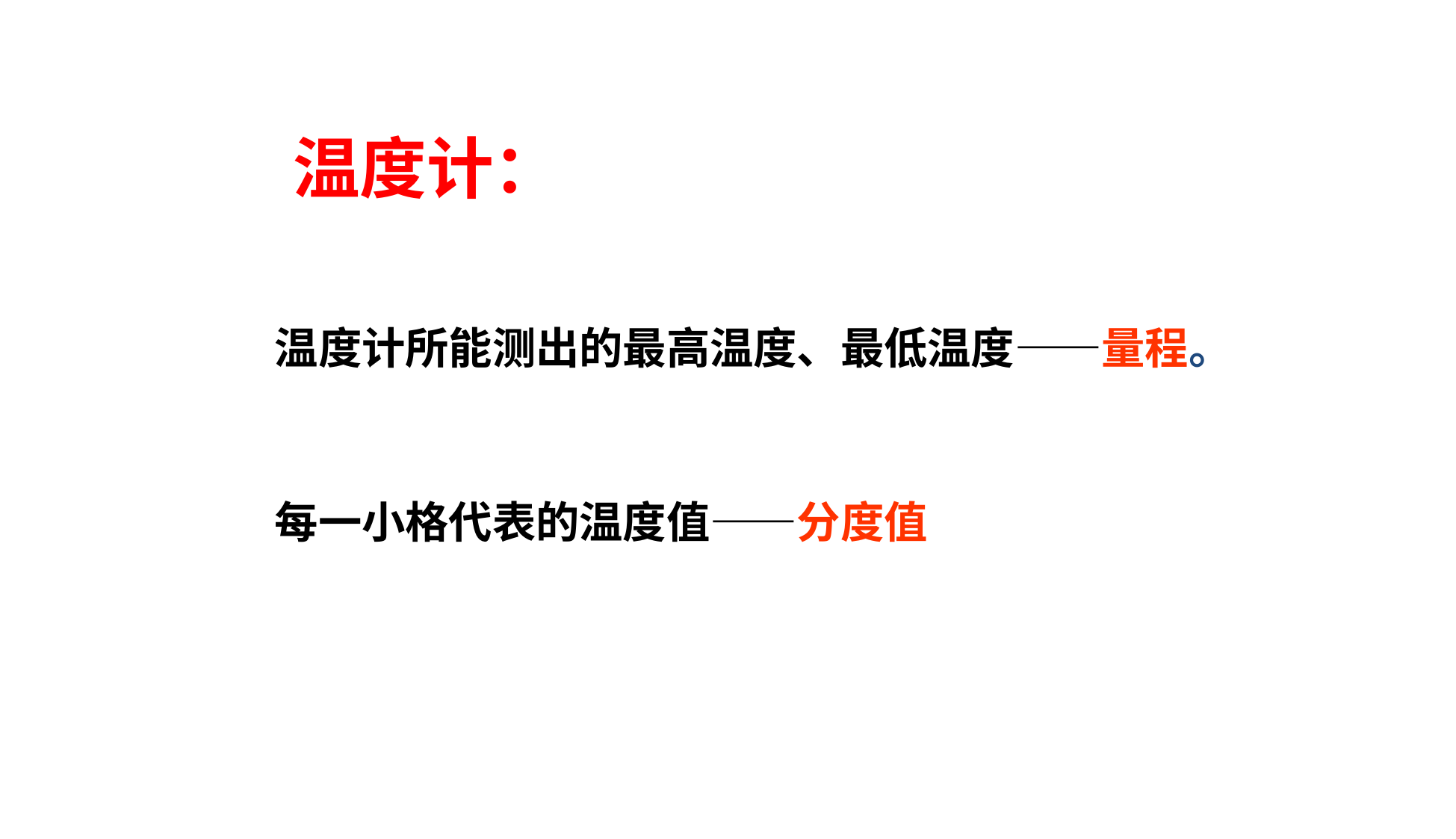

温度计：
温度计所能测出的最高温度、最低温度——量程。

每一小格代表的温度值——分度值